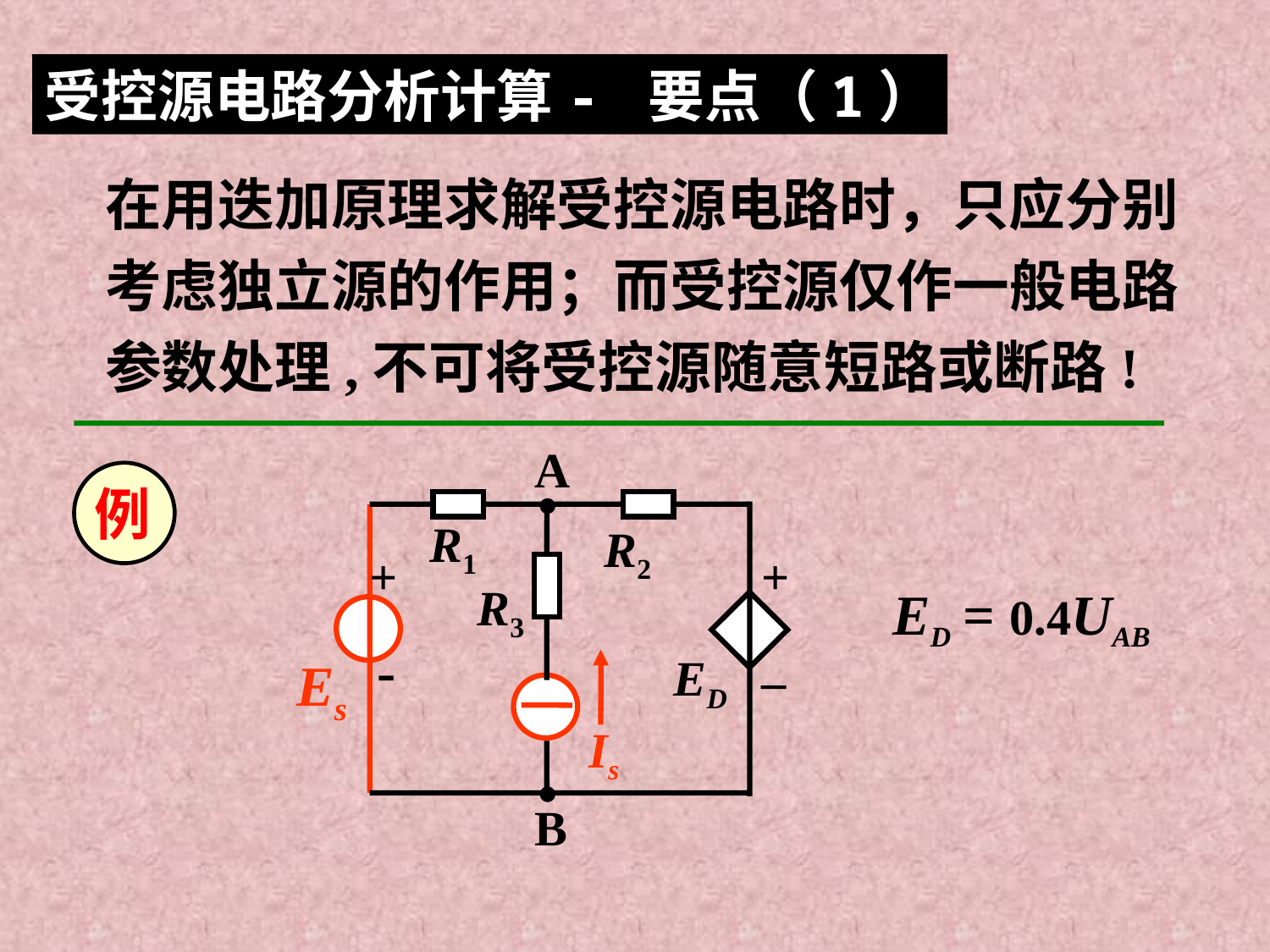

受控源电路分析计算- 要点（1）
在用迭加原理求解受控源电路时，只应分别考虑独立源的作用；而受控源仅作一般电路参数处理,不可将受控源随意短路或断路!

A

例

R1
R2
+
+

R3
ED = 0.4UAB

ED
_
-
Es

Is

B